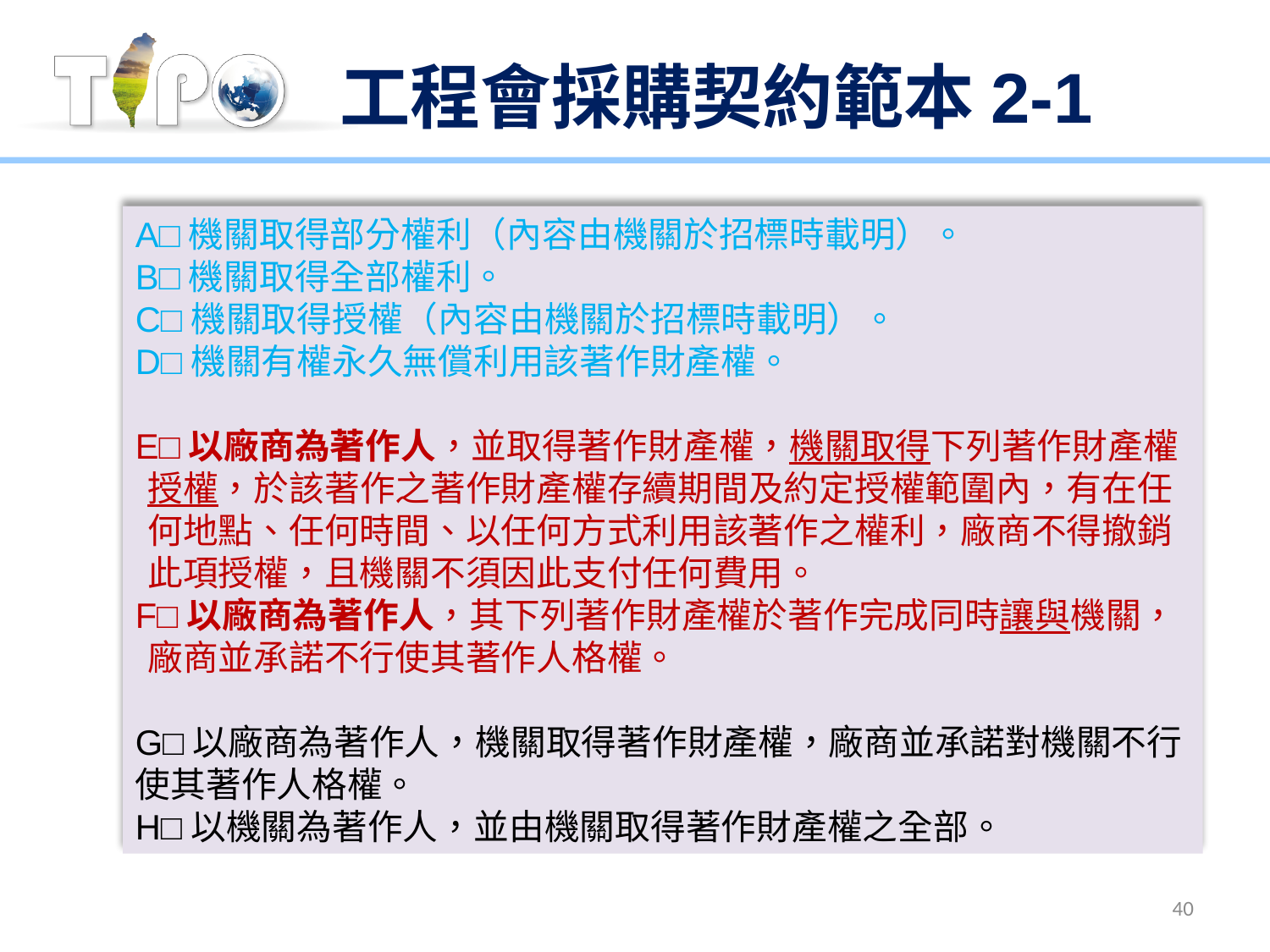

# 工程會採購契約範本2-1
A□機關取得部分權利（內容由機關於招標時載明）。
B□機關取得全部權利。
C□機關取得授權（內容由機關於招標時載明）。
D□機關有權永久無償利用該著作財產權。

E□以廠商為著作人，並取得著作財產權，機關取得下列著作財產權授權，於該著作之著作財產權存續期間及約定授權範圍內，有在任何地點、任何時間、以任何方式利用該著作之權利，廠商不得撤銷此項授權，且機關不須因此支付任何費用。
F□以廠商為著作人，其下列著作財產權於著作完成同時讓與機關，廠商並承諾不行使其著作人格權。

G□以廠商為著作人，機關取得著作財產權，廠商並承諾對機關不行使其著作人格權。
H□以機關為著作人，並由機關取得著作財產權之全部。
40